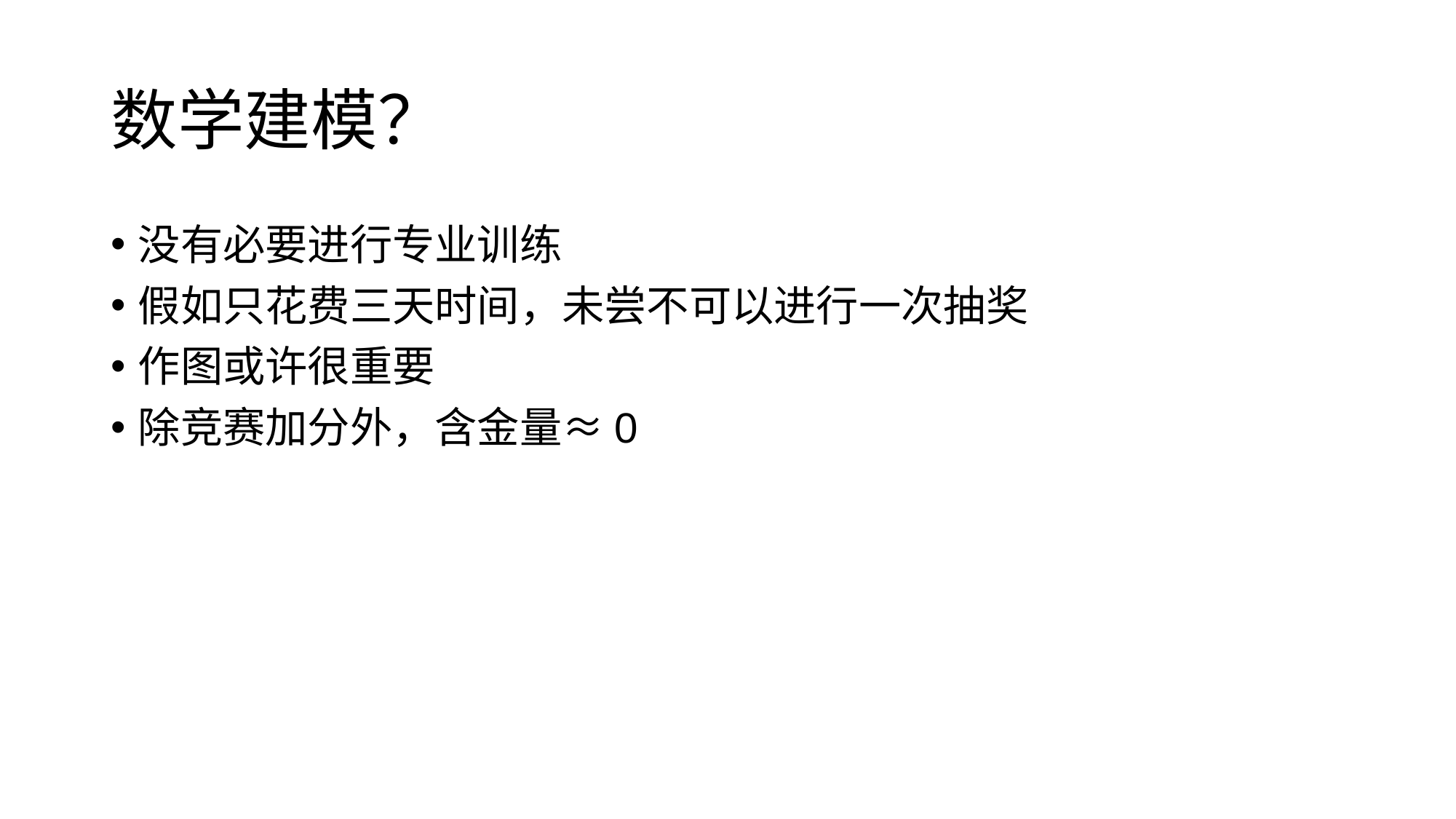

# 数学建模？
没有必要进行专业训练
假如只花费三天时间，未尝不可以进行一次抽奖
作图或许很重要
除竞赛加分外，含金量≈0